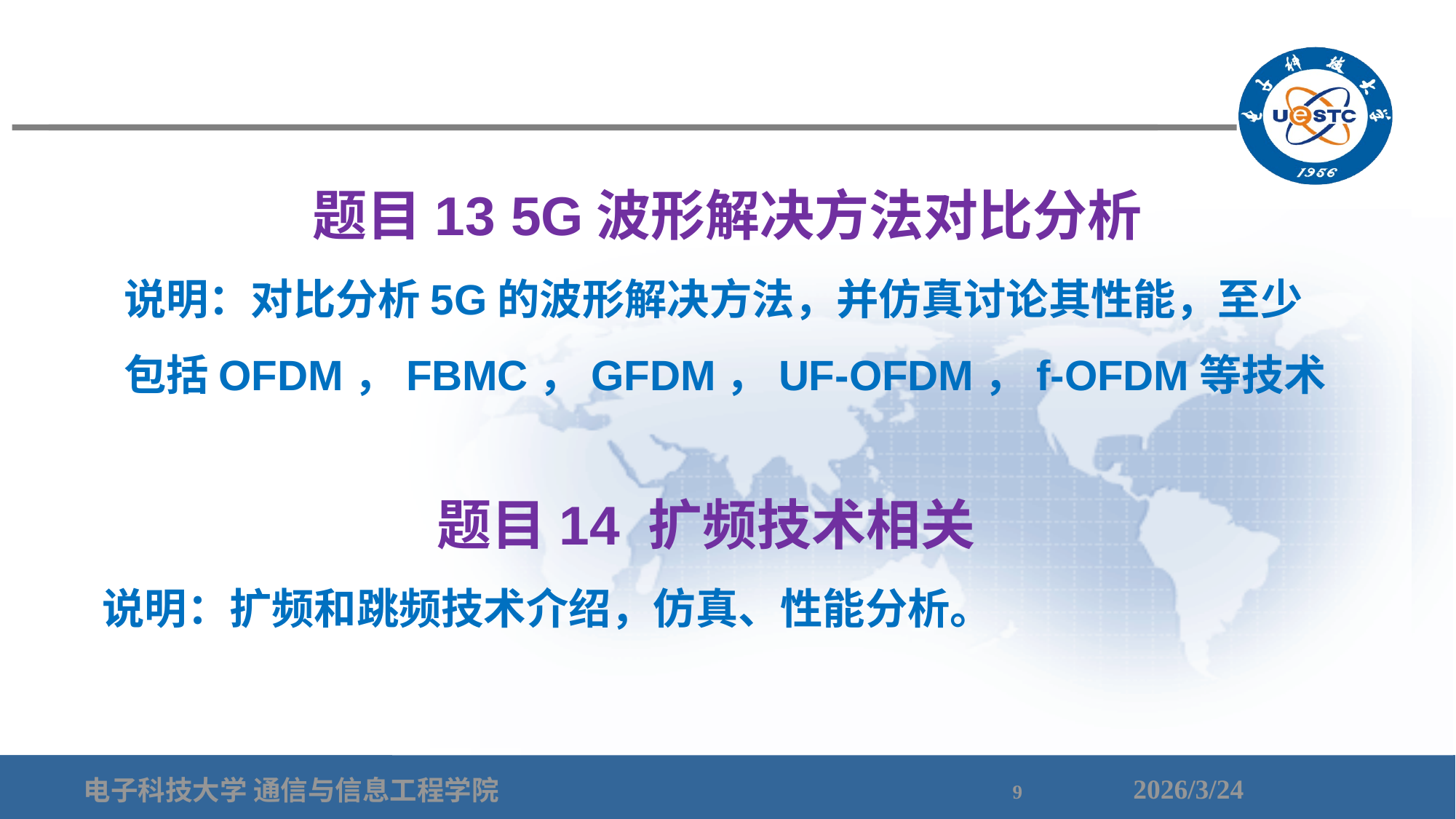

题目13 5G波形解决方法对比分析
说明：对比分析5G的波形解决方法，并仿真讨论其性能，至少包括OFDM，FBMC，GFDM，UF-OFDM，f-OFDM等技术
题目14 扩频技术相关
说明：扩频和跳频技术介绍，仿真、性能分析。